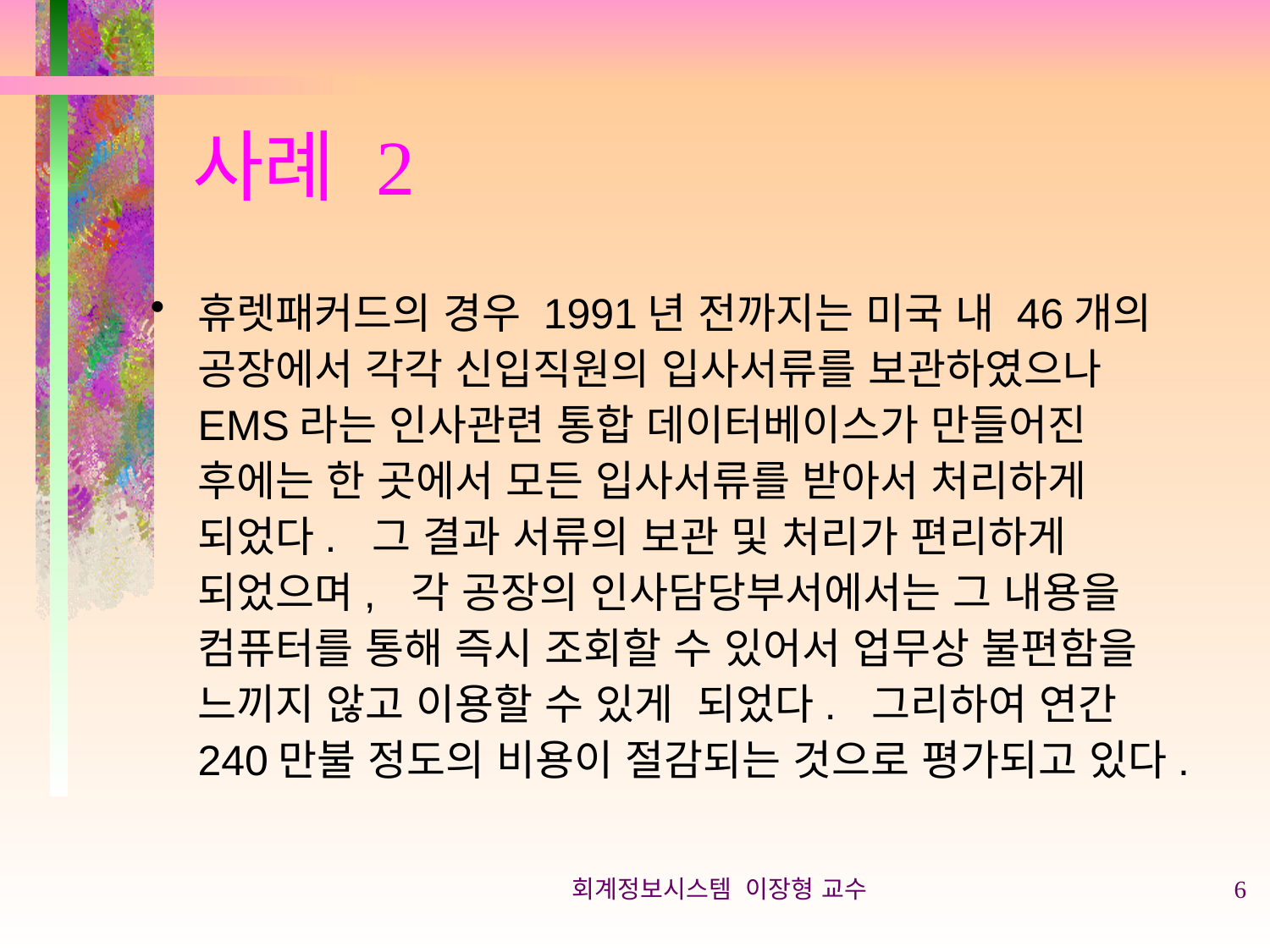

# 사례 2
휴렛패커드의 경우 1991년 전까지는 미국 내 46개의 공장에서 각각 신입직원의 입사서류를 보관하였으나 EMS라는 인사관련 통합 데이터베이스가 만들어진 후에는 한 곳에서 모든 입사서류를 받아서 처리하게 되었다. 그 결과 서류의 보관 및 처리가 편리하게 되었으며, 각 공장의 인사담당부서에서는 그 내용을 컴퓨터를 통해 즉시 조회할 수 있어서 업무상 불편함을 느끼지 않고 이용할 수 있게  되었다. 그리하여 연간 240만불 정도의 비용이 절감되는 것으로 평가되고 있다.
회계정보시스템  이장형 교수
6